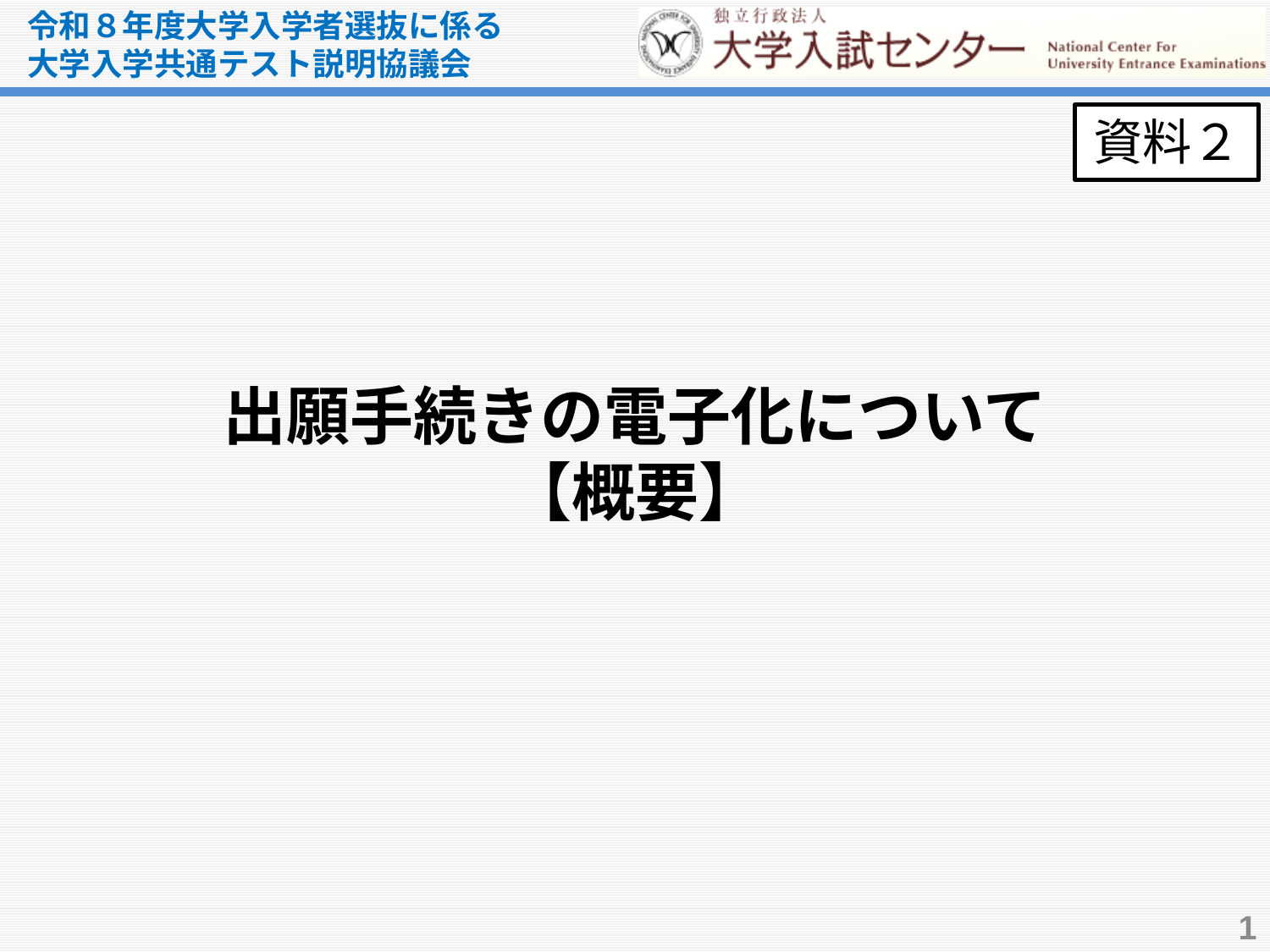

令和８年度大学入学者選抜に係る大学入学共通テスト説明協議会
資料２
出願手続きの電子化について
【概要】

1